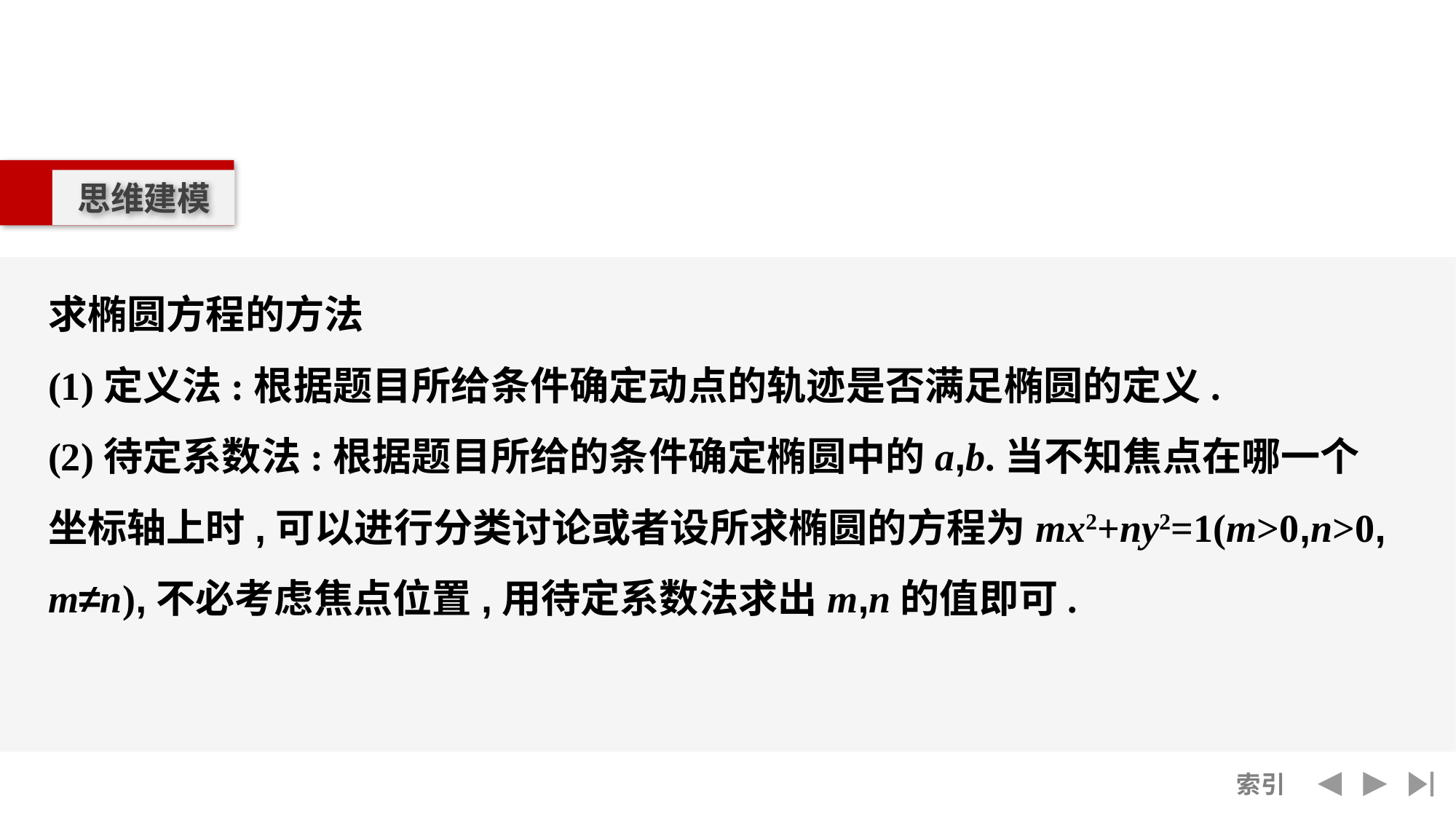

思维建模

求椭圆方程的方法
(1)定义法:根据题目所给条件确定动点的轨迹是否满足椭圆的定义.
(2)待定系数法:根据题目所给的条件确定椭圆中的a,b.当不知焦点在哪一个坐标轴上时,可以进行分类讨论或者设所求椭圆的方程为mx2+ny2=1(m>0,n>0,
m≠n),不必考虑焦点位置,用待定系数法求出m,n的值即可.